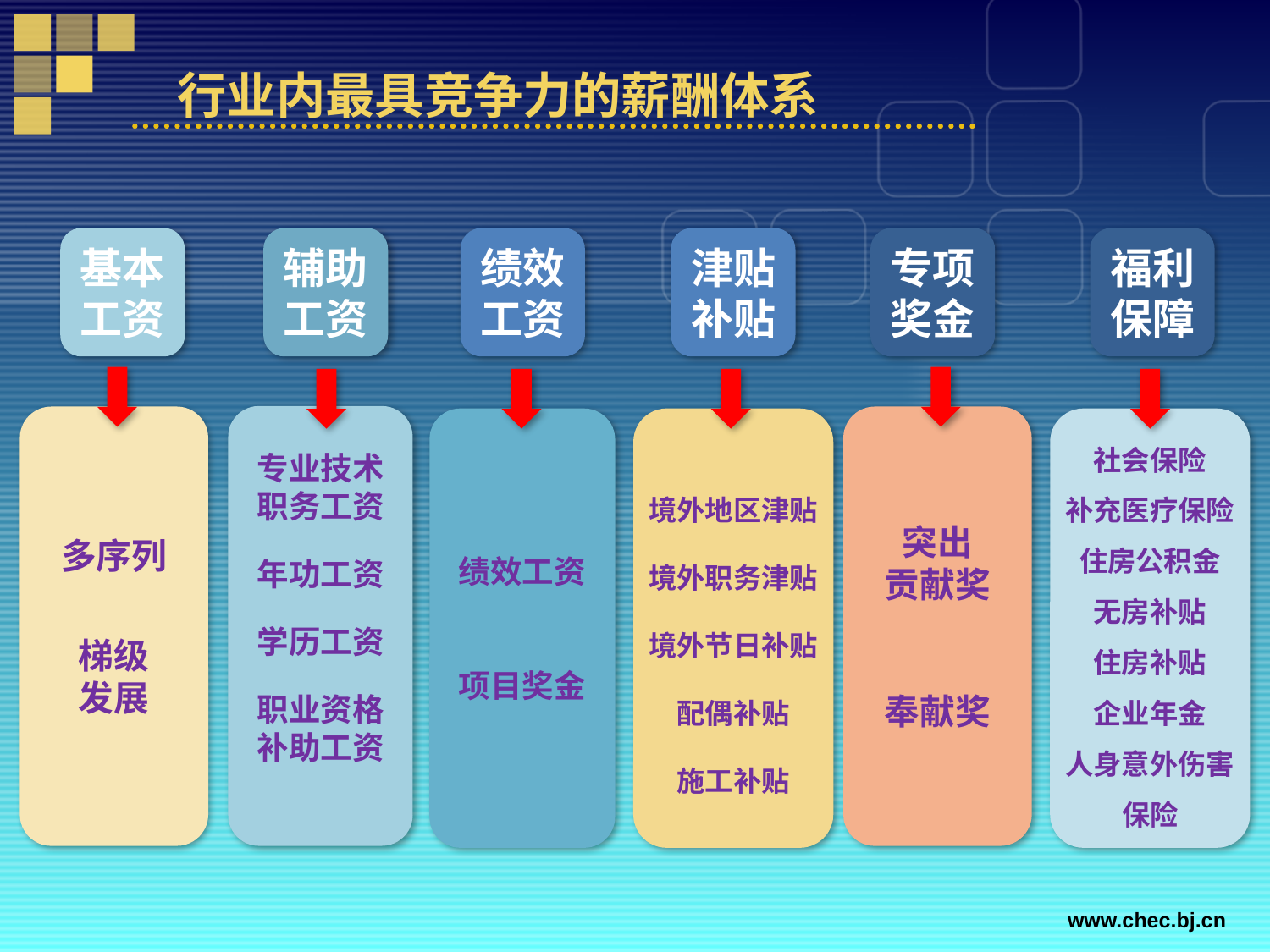

# 行业内最具竞争力的薪酬体系

基本工资
辅助工资
绩效工资
津贴补贴
专项奖金
福利保障

专业技术职务工资

年功工资

学历工资

职业资格补助工资

多序列

梯级
发展
突出
贡献奖

奉献奖
绩效工资

项目奖金
境外地区津贴
境外职务津贴
境外节日补贴
配偶补贴
施工补贴
社会保险
补充医疗保险
住房公积金
无房补贴
住房补贴
企业年金
人身意外伤害保险
www.chec.bj.cn